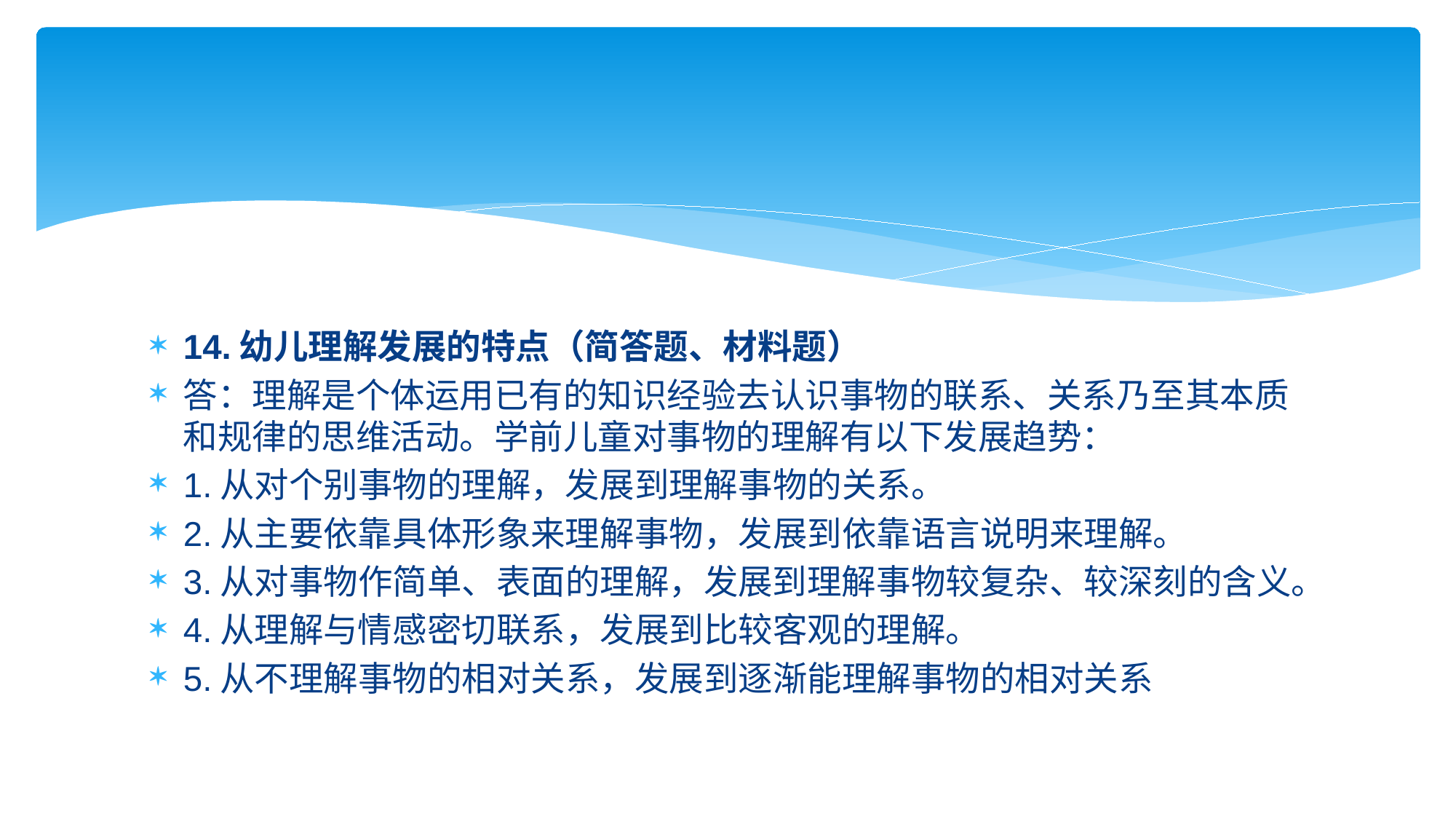

#
14.幼儿理解发展的特点（简答题、材料题）
答：理解是个体运用已有的知识经验去认识事物的联系、关系乃至其本质和规律的思维活动。学前儿童对事物的理解有以下发展趋势：
1.从对个别事物的理解，发展到理解事物的关系。
2.从主要依靠具体形象来理解事物，发展到依靠语言说明来理解。
3.从对事物作简单、表面的理解，发展到理解事物较复杂、较深刻的含义。
4.从理解与情感密切联系，发展到比较客观的理解。
5.从不理解事物的相对关系，发展到逐渐能理解事物的相对关系